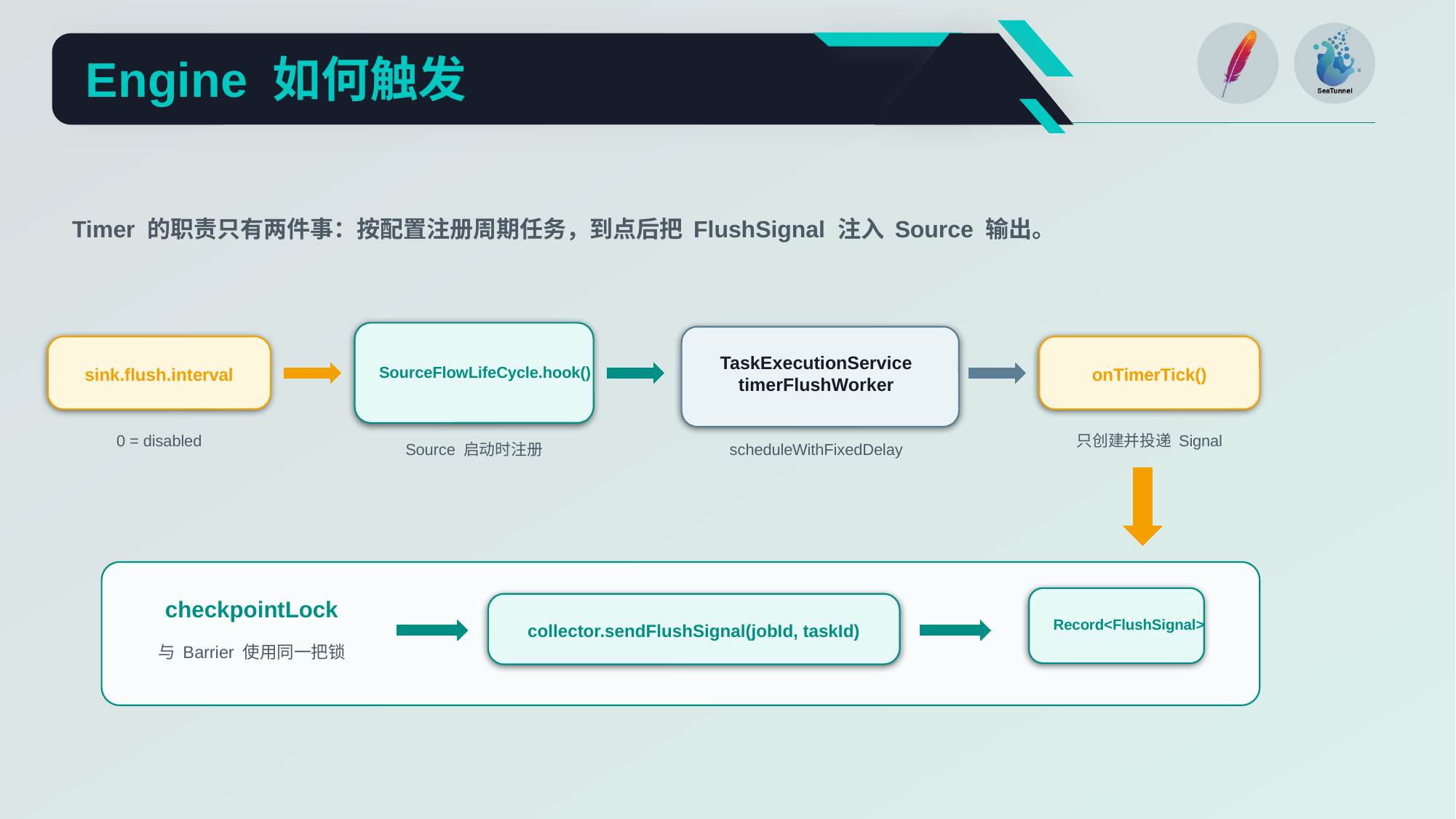

Engine 如何触发
Timer 的职责只有两件事：按配置注册周期任务，到点后把 FlushSignal 注入 Source 输出。

TaskExecutionService
timerFlushWorker
SourceFlowLifeCycle.hook()
sink.flush.interval
onTimerTick()

0 = disabled
只创建并投递 Signal
Source 启动时注册
scheduleWithFixedDelay

checkpointLock

Record<FlushSignal>
collector.sendFlushSignal(jobId, taskId)

与 Barrier 使用同一把锁